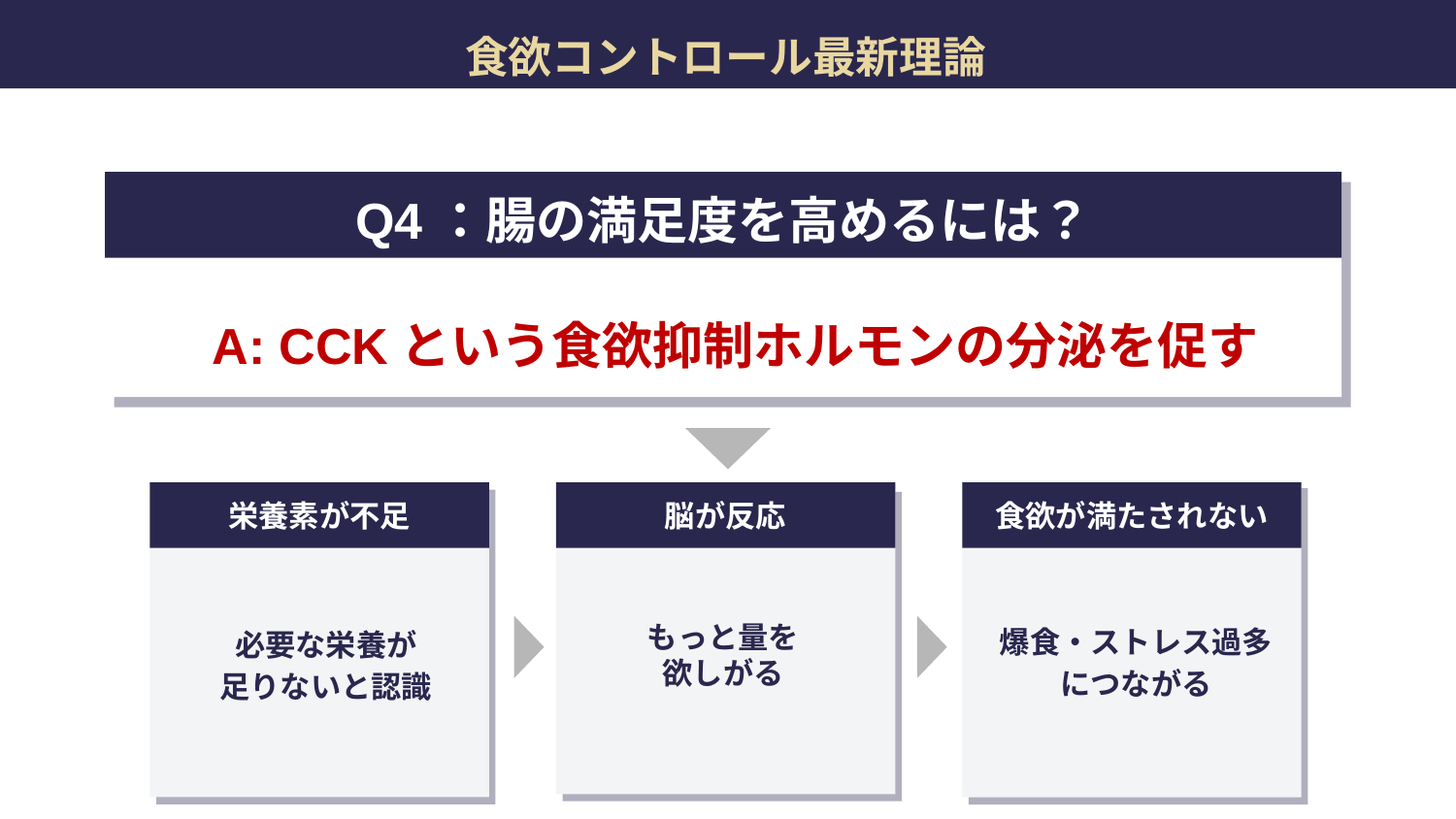

食欲コントロール最新理論

Q4：腸の満足度を高めるには？

A: CCKという食欲抑制ホルモンの分泌を促す

必要な栄養が
足りないと認識
栄養素が不足
脳が反応
食欲が満たされない

もっと量を
欲しがる
爆食・ストレス過多
につながる